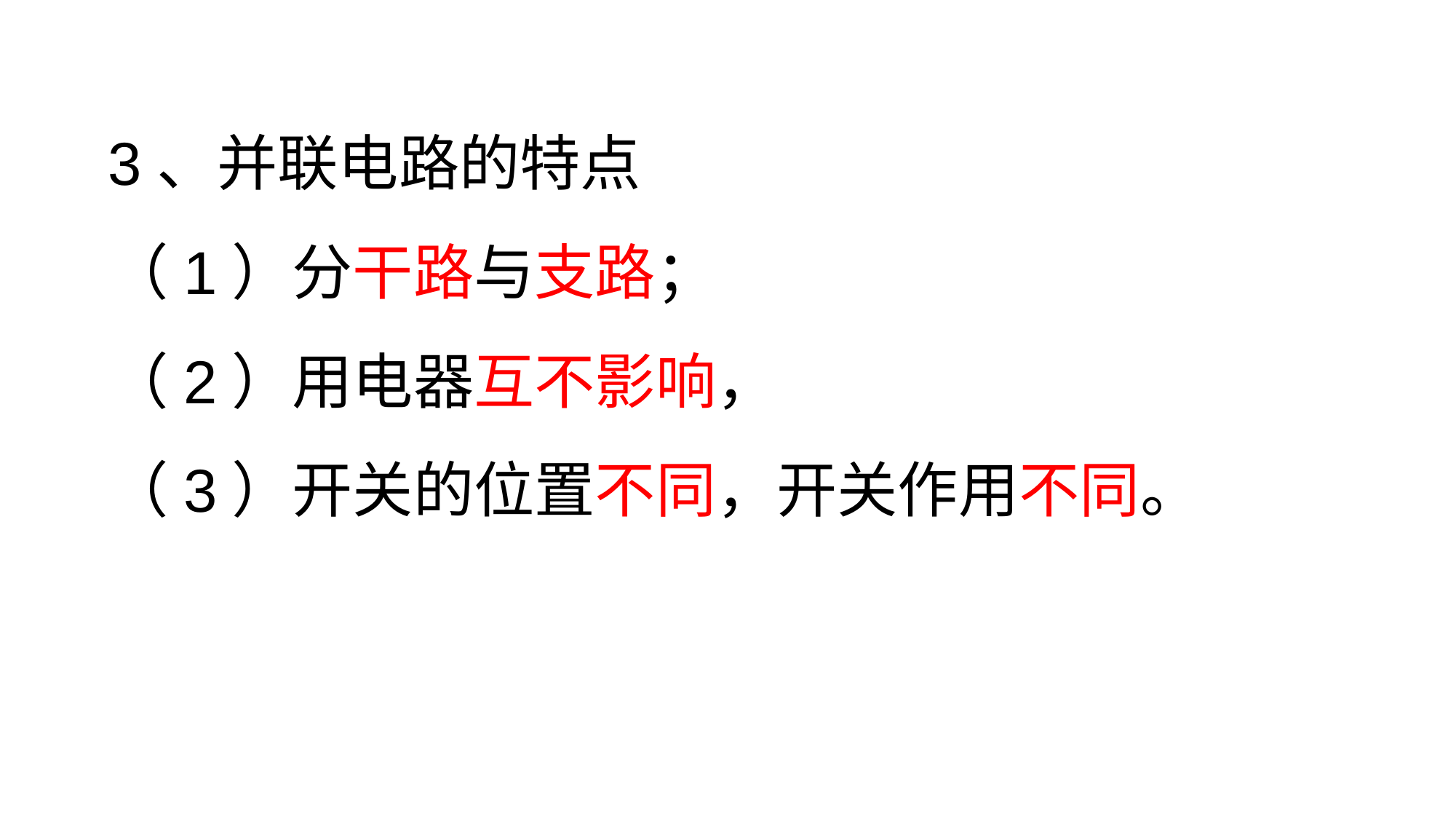

3、并联电路的特点
（1）分干路与支路；
（2）用电器互不影响，
（3）开关的位置不同，开关作用不同。